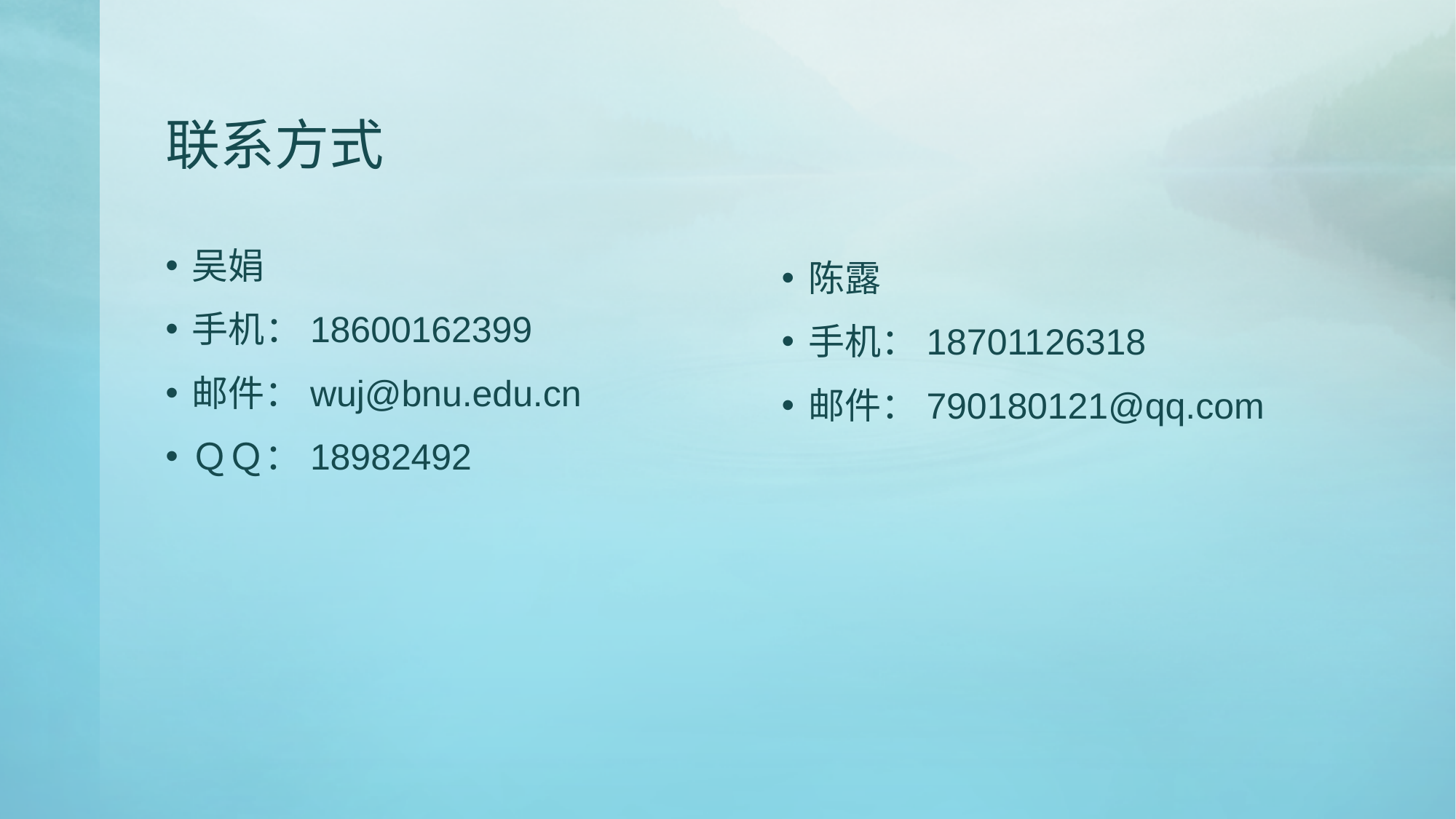

# 联系方式
吴娟
手机：18600162399
邮件：wuj@bnu.edu.cn
ＱＱ：18982492
陈露
手机：18701126318
邮件：790180121@qq.com